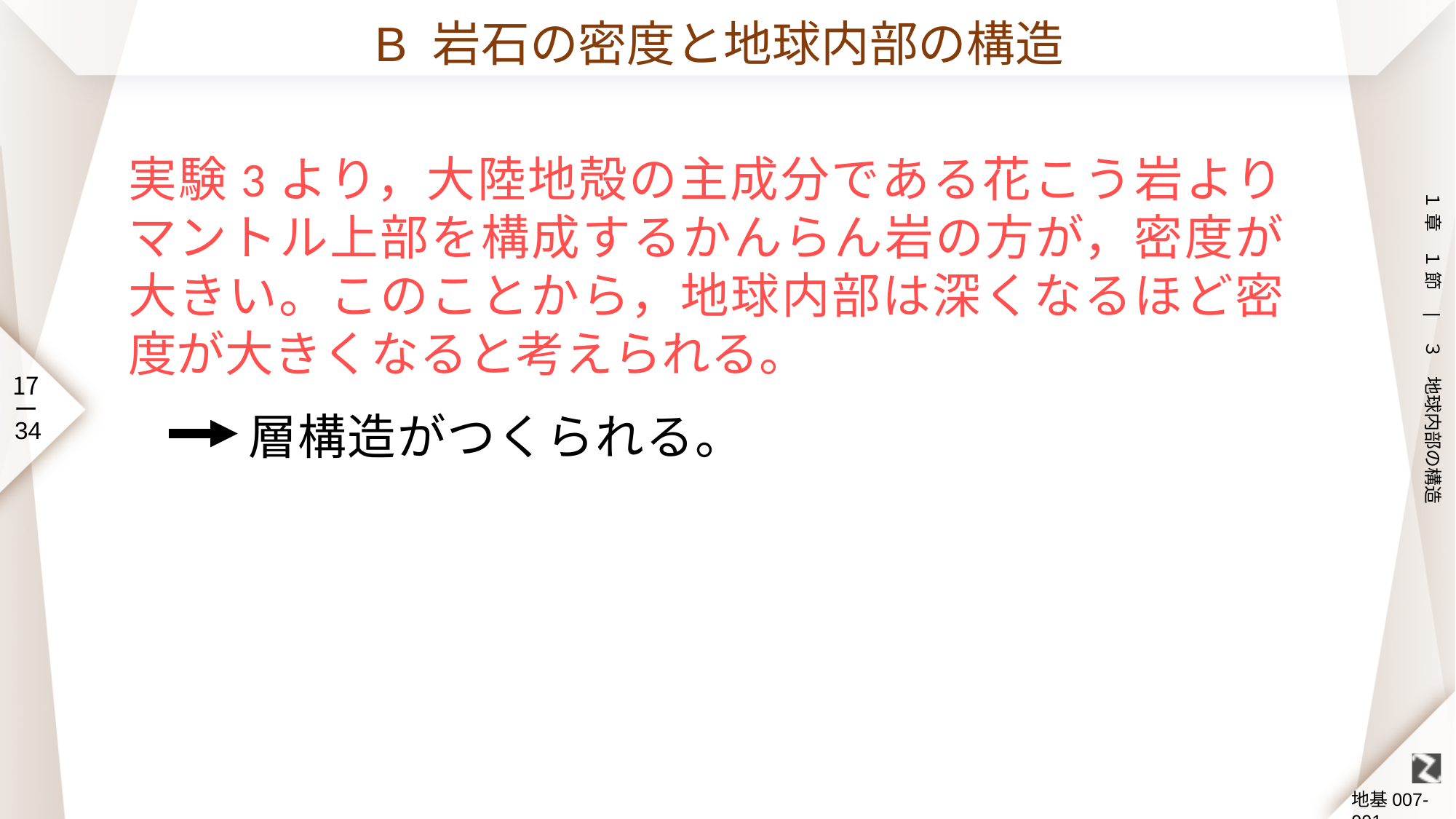

# B 岩石の密度と地球内部の構造
実験3より，大陸地殻の主成分である花こう岩よりマントル上部を構成するかんらん岩の方が，密度が大きい。このことから，地球内部は深くなるほど密度が大きくなると考えられる。
層構造がつくられる。